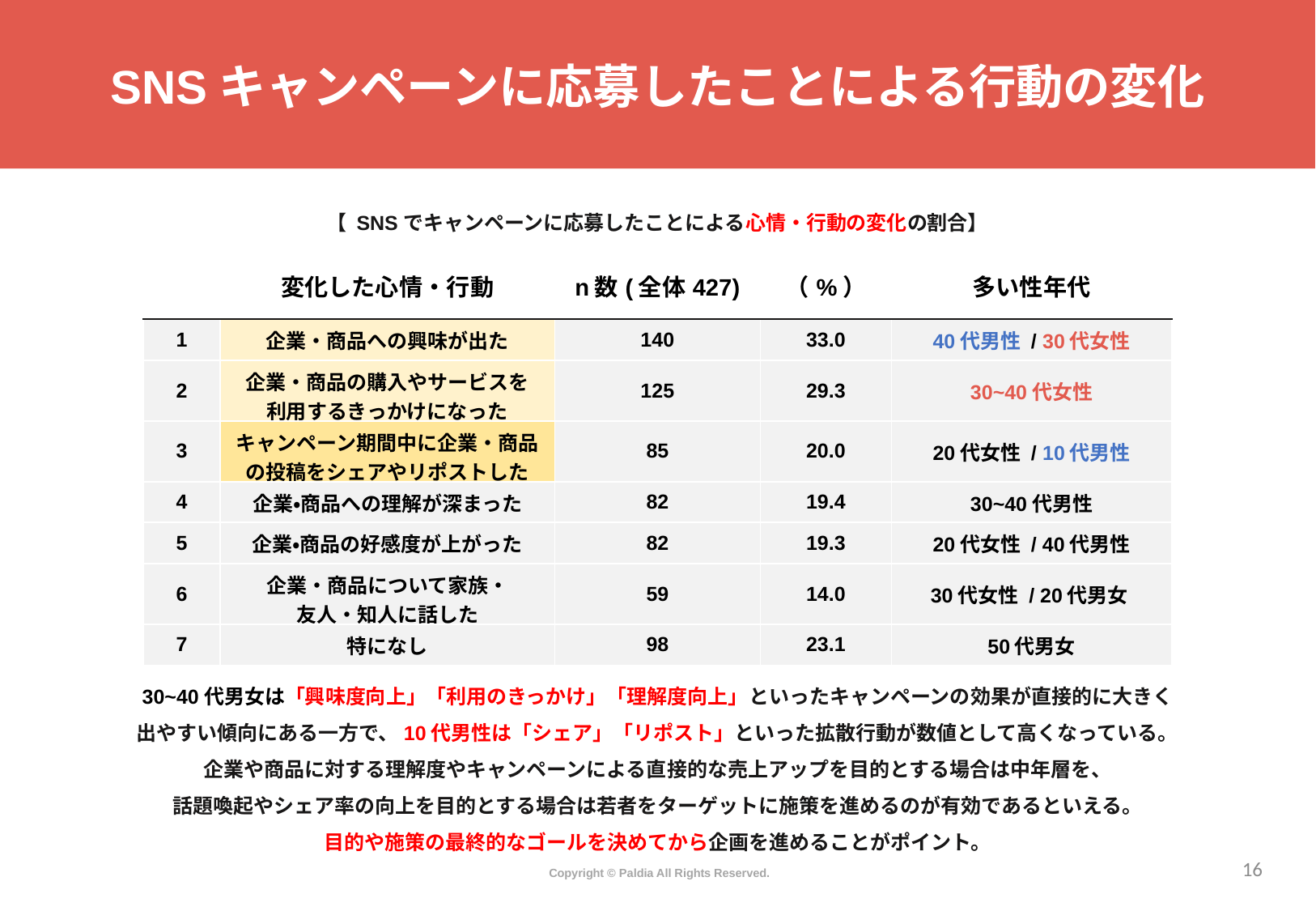

# SNSキャンペーンに応募したことによる行動の変化
【 SNSでキャンペーンに応募したことによる心情・行動の変化の割合】
|  | 変化した心情・行動 | n数(全体427) | （%） | 多い性年代 |
| --- | --- | --- | --- | --- |
| 1 | 企業・商品への興味が出た | 140 | 33.0 | 40代男性 / 30代女性 |
| 2 | 企業・商品の購入やサービスを 利用するきっかけになった | 125 | 29.3 | 30~40代女性 |
| 3 | キャンペーン期間中に企業・商品の投稿をシェアやリポストした | 85 | 20.0 | 20代女性 / 10代男性 |
| 4 | 企業・商品への理解が深まった | 82 | 19.4 | 30~40代男性 |
| 5 | 企業・商品の好感度が上がった | 82 | 19.3 | 20代女性 / 40代男性 |
| 6 | 企業・商品について家族・ 友人・知人に話した | 59 | 14.0 | 30代女性 / 20代男女 |
| 7 | 特になし | 98 | 23.1 | 50代男女 |
30~40代男女は「興味度向上」「利用のきっかけ」「理解度向上」といったキャンペーンの効果が直接的に大きく
出やすい傾向にある一方で、10代男性は「シェア」「リポスト」といった拡散行動が数値として高くなっている。
企業や商品に対する理解度やキャンペーンによる直接的な売上アップを目的とする場合は中年層を、
話題喚起やシェア率の向上を目的とする場合は若者をターゲットに施策を進めるのが有効であるといえる。
目的や施策の最終的なゴールを決めてから企画を進めることがポイント。
16
Copyright © Paldia All Rights Reserved.